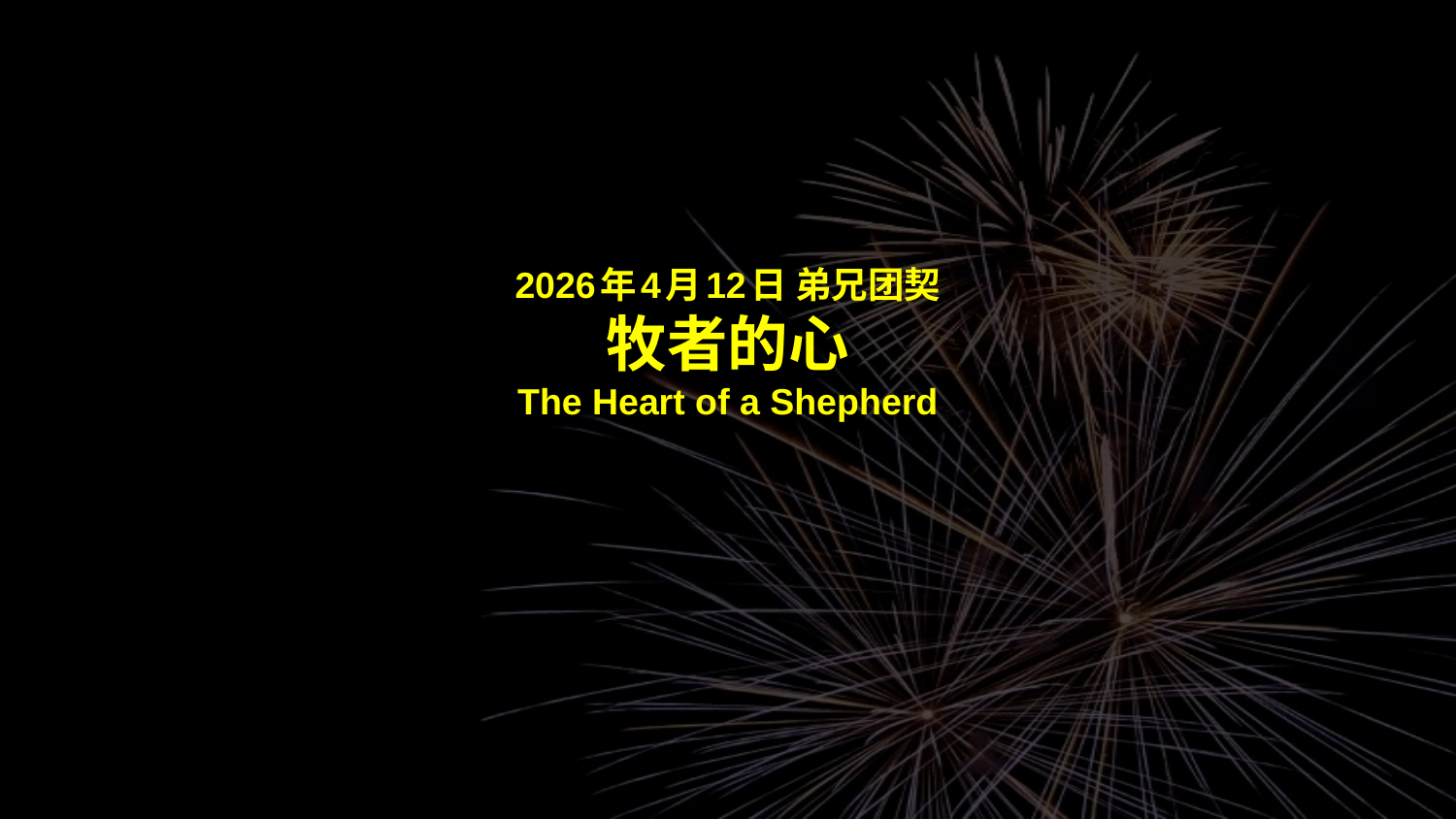

# 2026年4月12日 弟兄团契 牧者的心 The Heart of a Shepherd